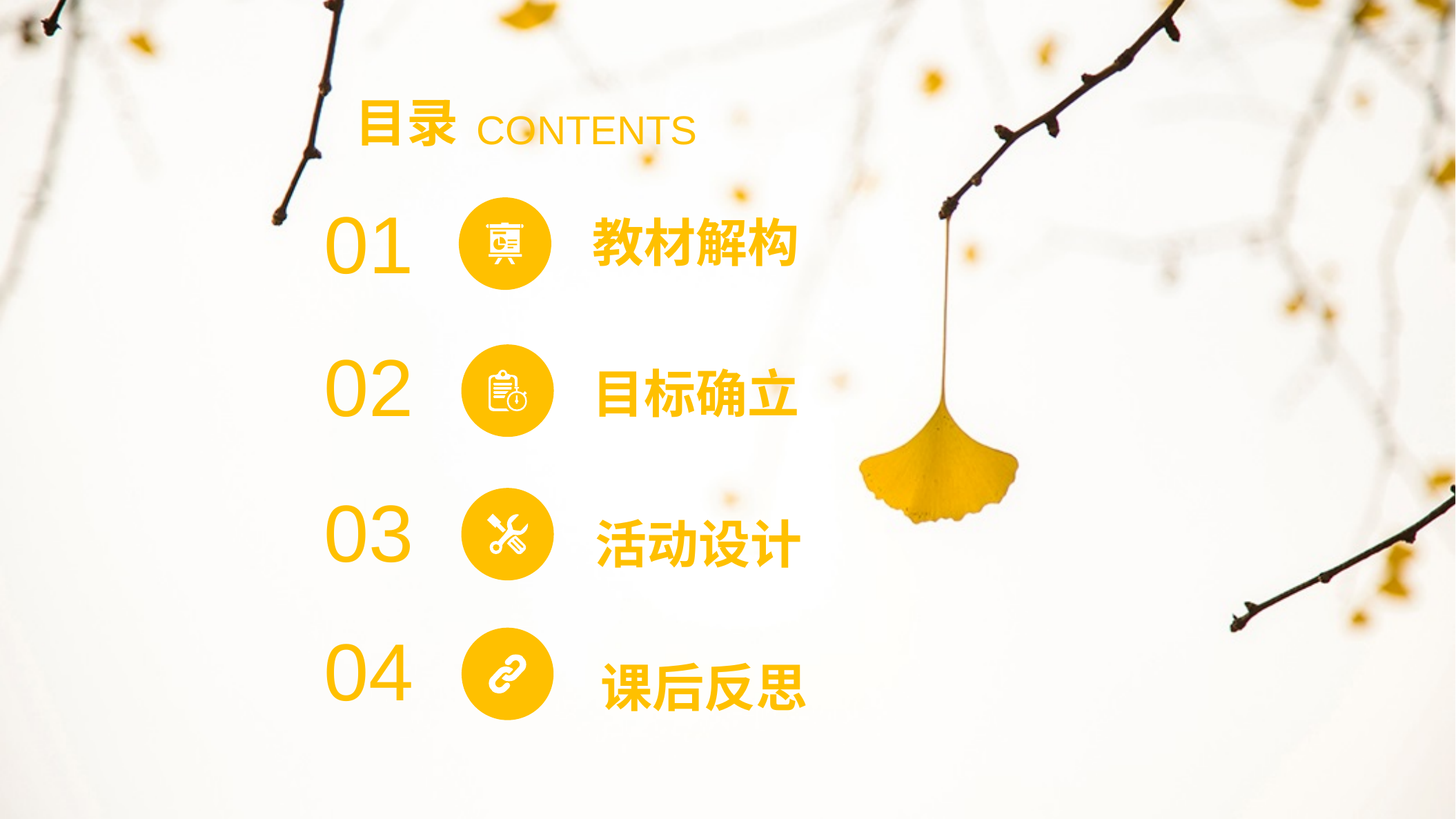

目录
CONTENTS
01

教材解构
02

目标确立
03

活动设计
04

课后反思